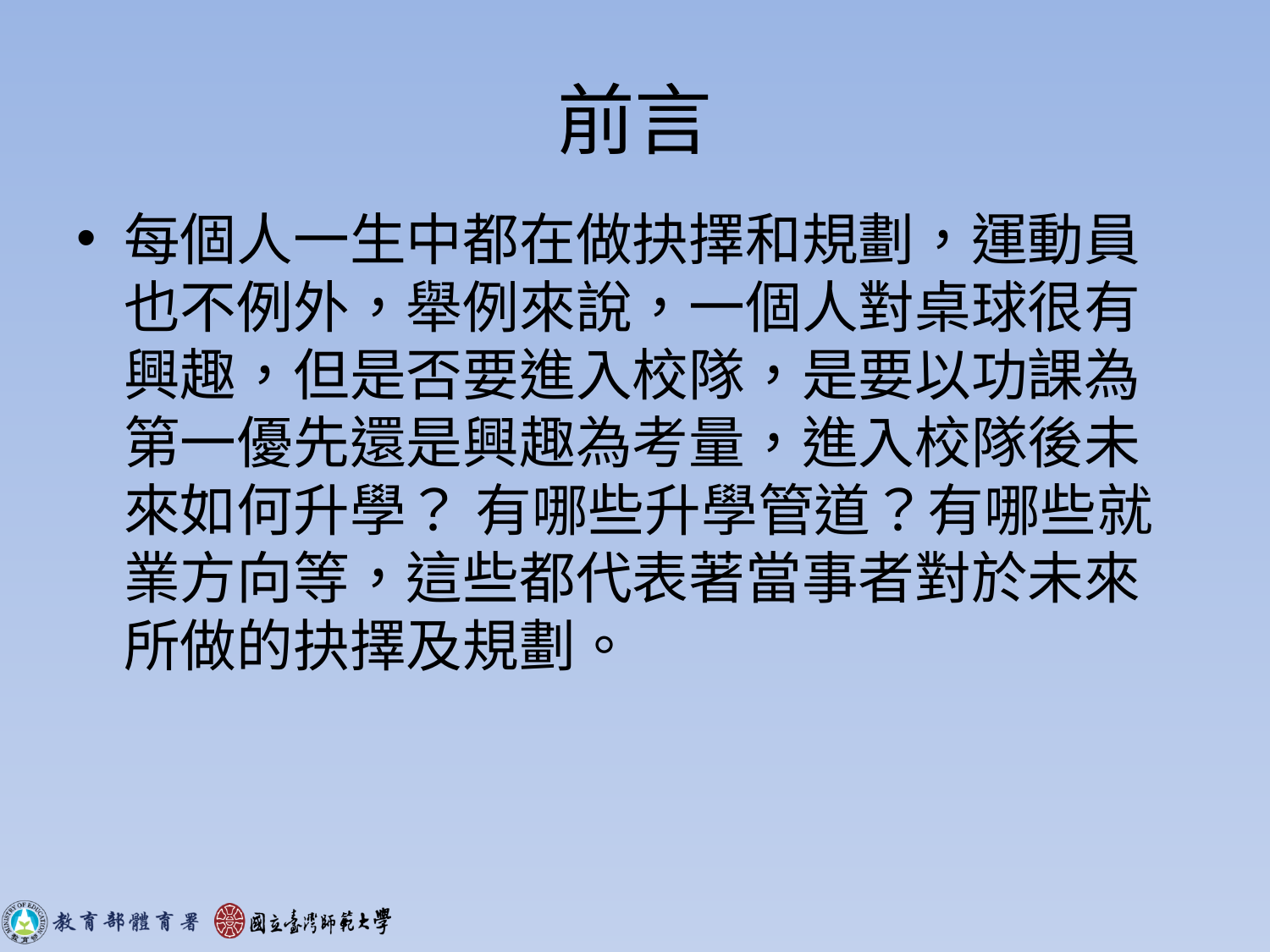

# 前言
每個人一生中都在做抉擇和規劃，運動員也不例外，舉例來說，一個人對桌球很有興趣，但是否要進入校隊，是要以功課為第一優先還是興趣為考量，進入校隊後未來如何升學？ 有哪些升學管道？有哪些就業方向等，這些都代表著當事者對於未來所做的抉擇及規劃。